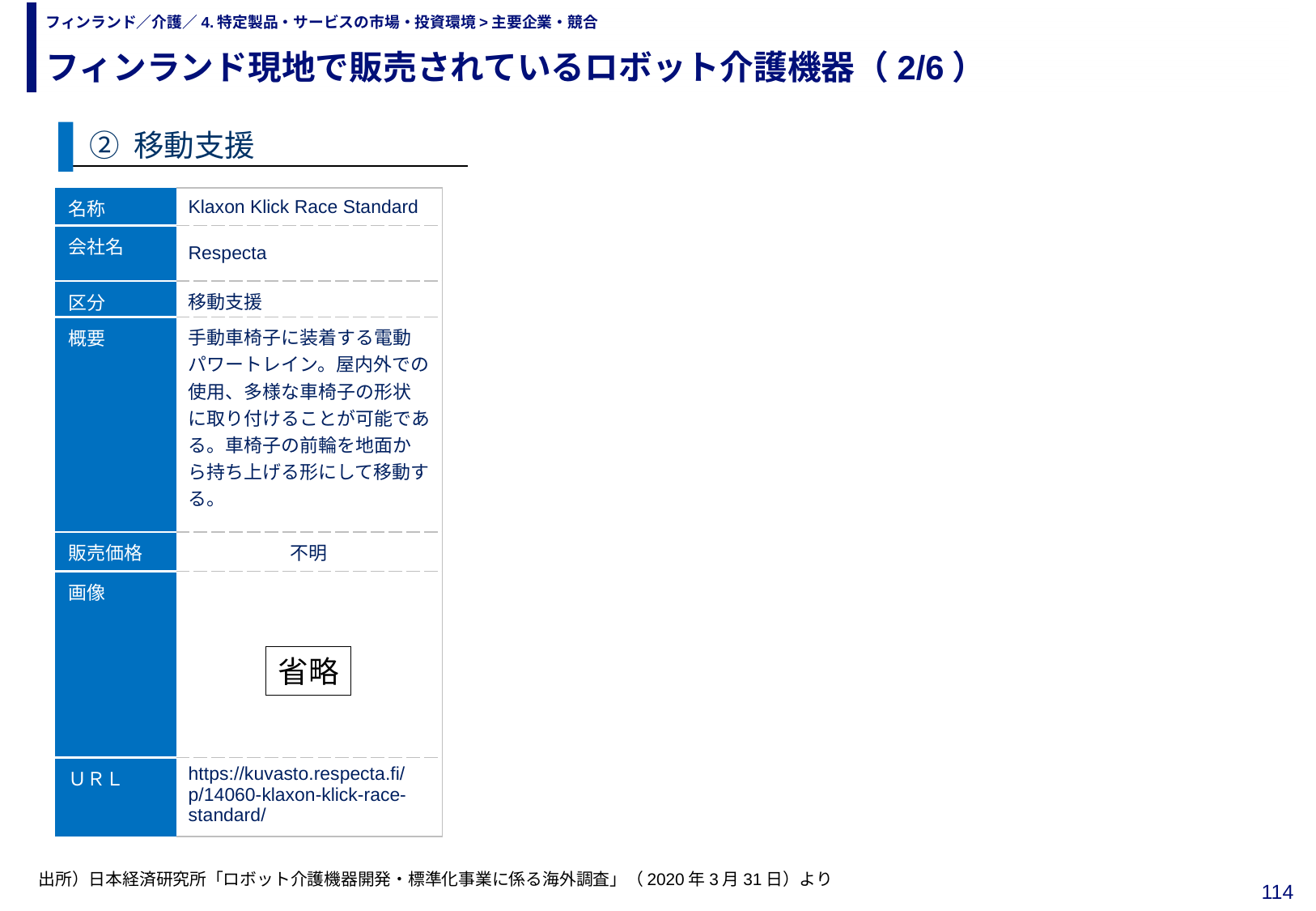

フィンランド現地で販売されているロボット介護機器（2/6）
# フィンランド／介護／4.特定製品・サービスの市場・投資環境>主要企業・競合
② 移動支援

| 名称 | Klaxon Klick Race Standard |
| --- | --- |
| 会社名 | Respecta |
| 区分 | 移動支援 |
| 概要 | 手動車椅子に装着する電動パワートレイン。屋内外での使用、多様な車椅子の形状に取り付けることが可能である。車椅子の前輪を地面から持ち上げる形にして移動する。 |
| 販売価格 | 不明 |
| 画像 |  |
| ＵＲＬ | https://kuvasto.respecta.fi/p/14060-klaxon-klick-race-standard/ |
省略
出所）日本経済研究所「ロボット介護機器開発・標準化事業に係る海外調査」（2020年3月31日）より